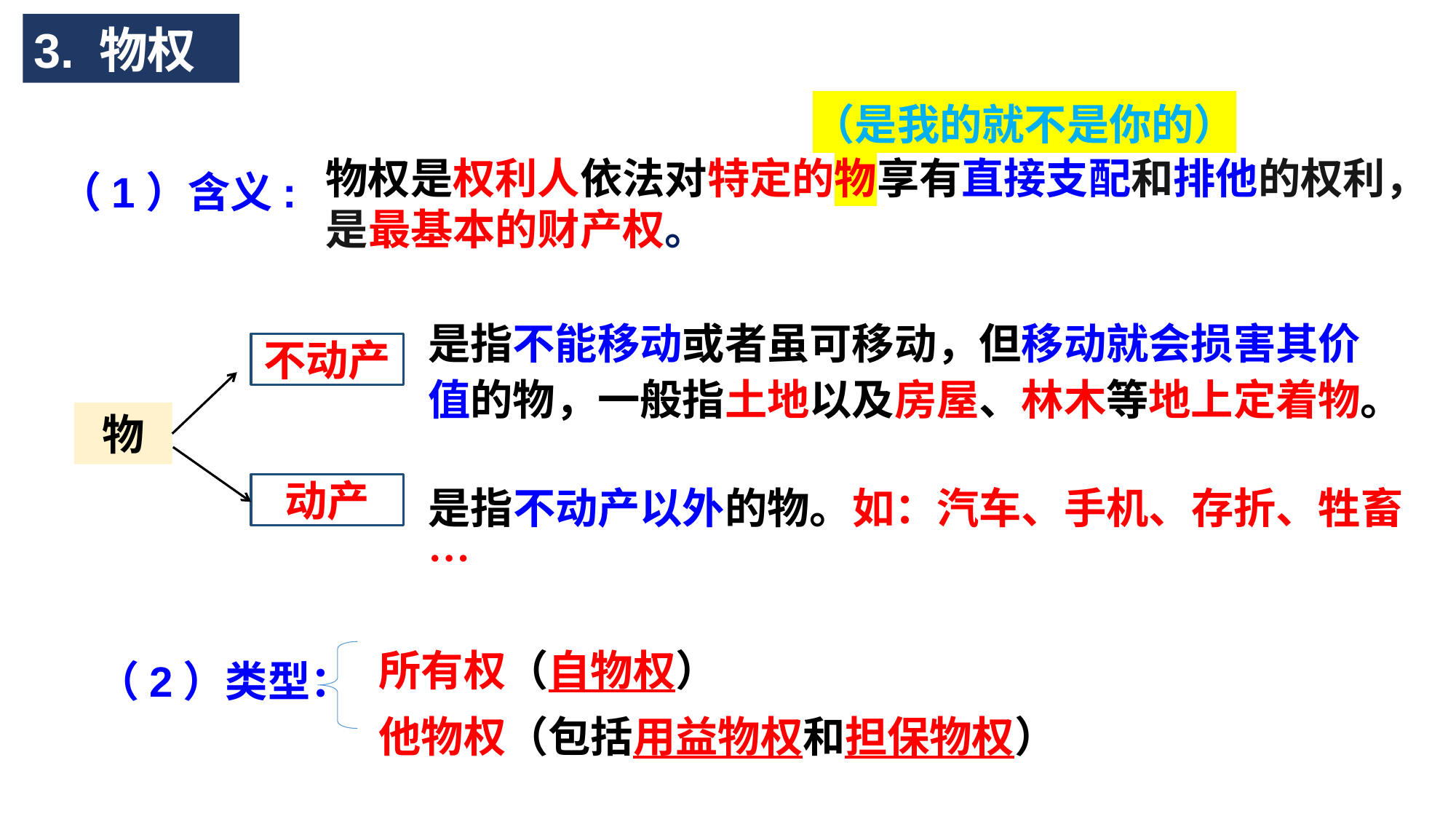

3. 物权
（是我的就不是你的）
（1）含义:
物权是权利人依法对特定的物享有直接支配和排他的权利，是最基本的财产权。
是指不能移动或者虽可移动，但移动就会损害其价值的物，一般指土地以及房屋、林木等地上定着物。
不动产
物
动产
是指不动产以外的物。如：汽车、手机、存折、牲畜…
所有权（自物权）
他物权（包括用益物权和担保物权）

（2）类型：